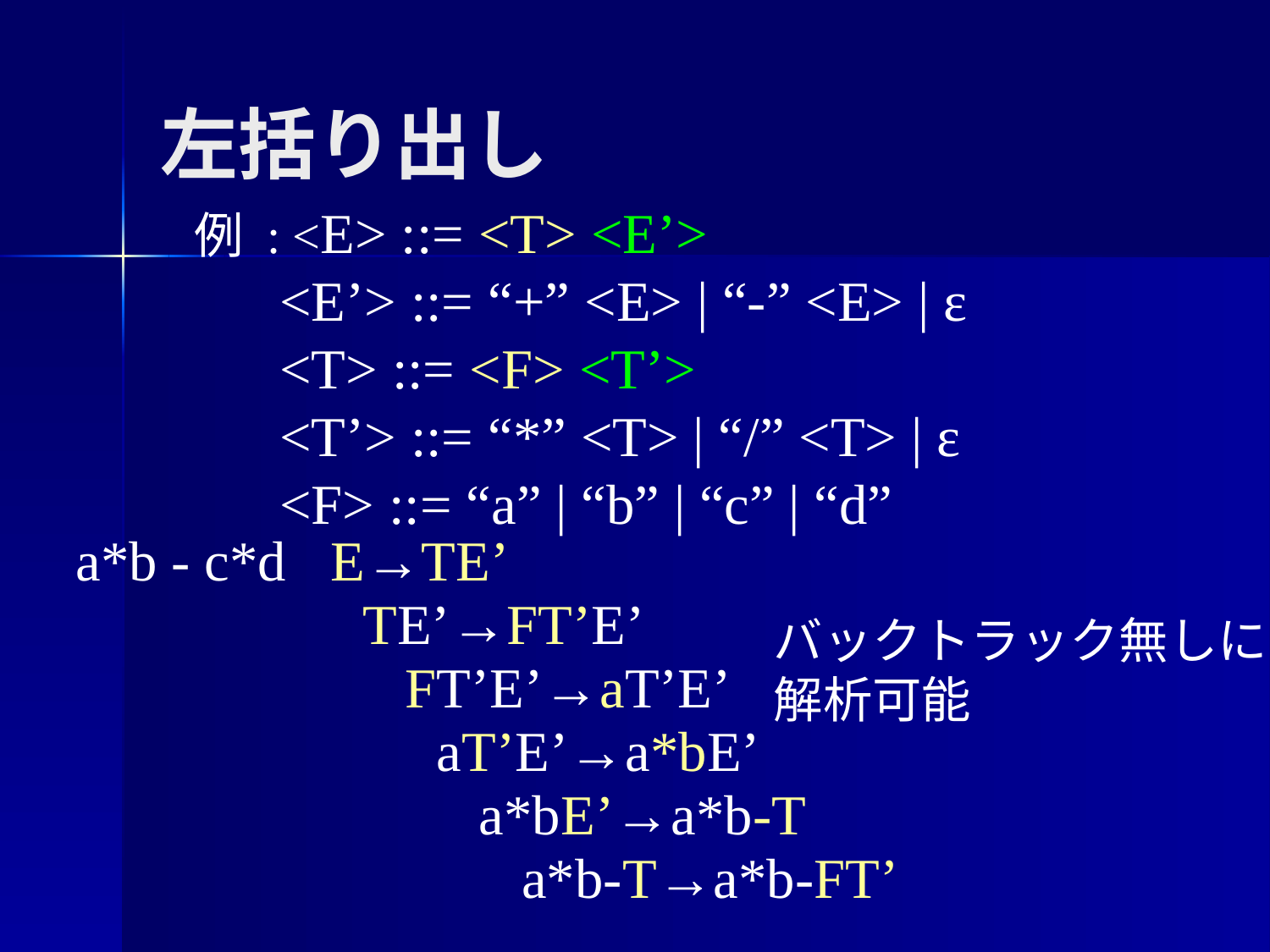

# 左括り出し
例 : <E> ::= <T> <E’>
      <E’> ::= “+” <E> | “-” <E> | ε
      <T> ::= <F> <T’>
      <T’> ::= “*” <T> | “/” <T> | ε
      <F> ::= “a” | “b” | “c” | “d”
a*b - c*d
E→TE’
TE’→FT’E’
バックトラック無しに
解析可能
FT’E’→aT’E’
aT’E’→a*bE’
a*bE’→a*b-T
a*b-T→a*b-FT’